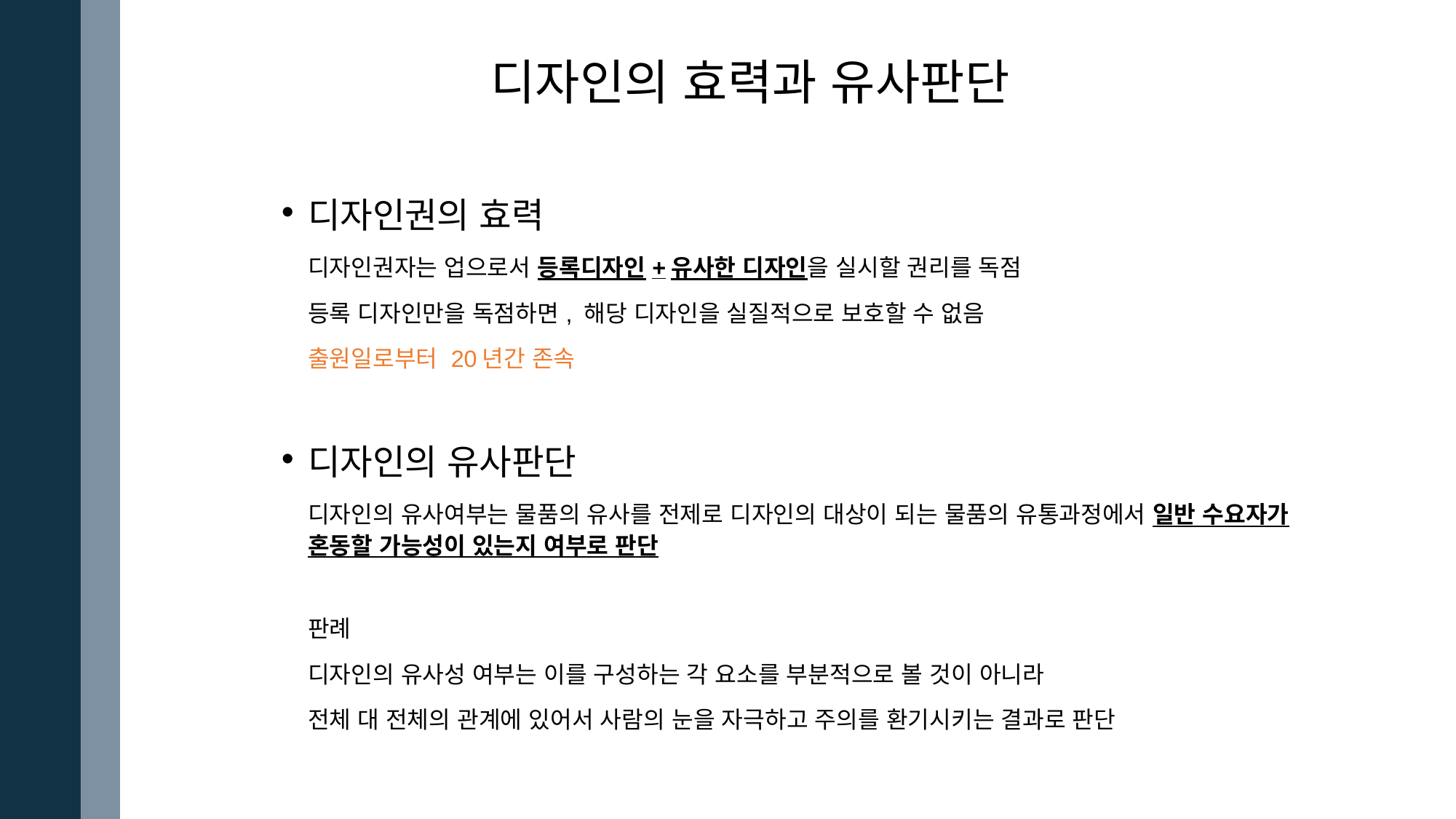

디자인의 효력과 유사판단
디자인권의 효력
	디자인권자는 업으로서 등록디자인+유사한 디자인을 실시할 권리를 독점
	등록 디자인만을 독점하면, 해당 디자인을 실질적으로 보호할 수 없음
	출원일로부터 20년간 존속

디자인의 유사판단
	디자인의 유사여부는 물품의 유사를 전제로 디자인의 대상이 되는 물품의 유통과정에서 일반 수요자가 혼동할 가능성이 있는지 여부로 판단

	판례
	디자인의 유사성 여부는 이를 구성하는 각 요소를 부분적으로 볼 것이 아니라
	전체 대 전체의 관계에 있어서 사람의 눈을 자극하고 주의를 환기시키는 결과로 판단